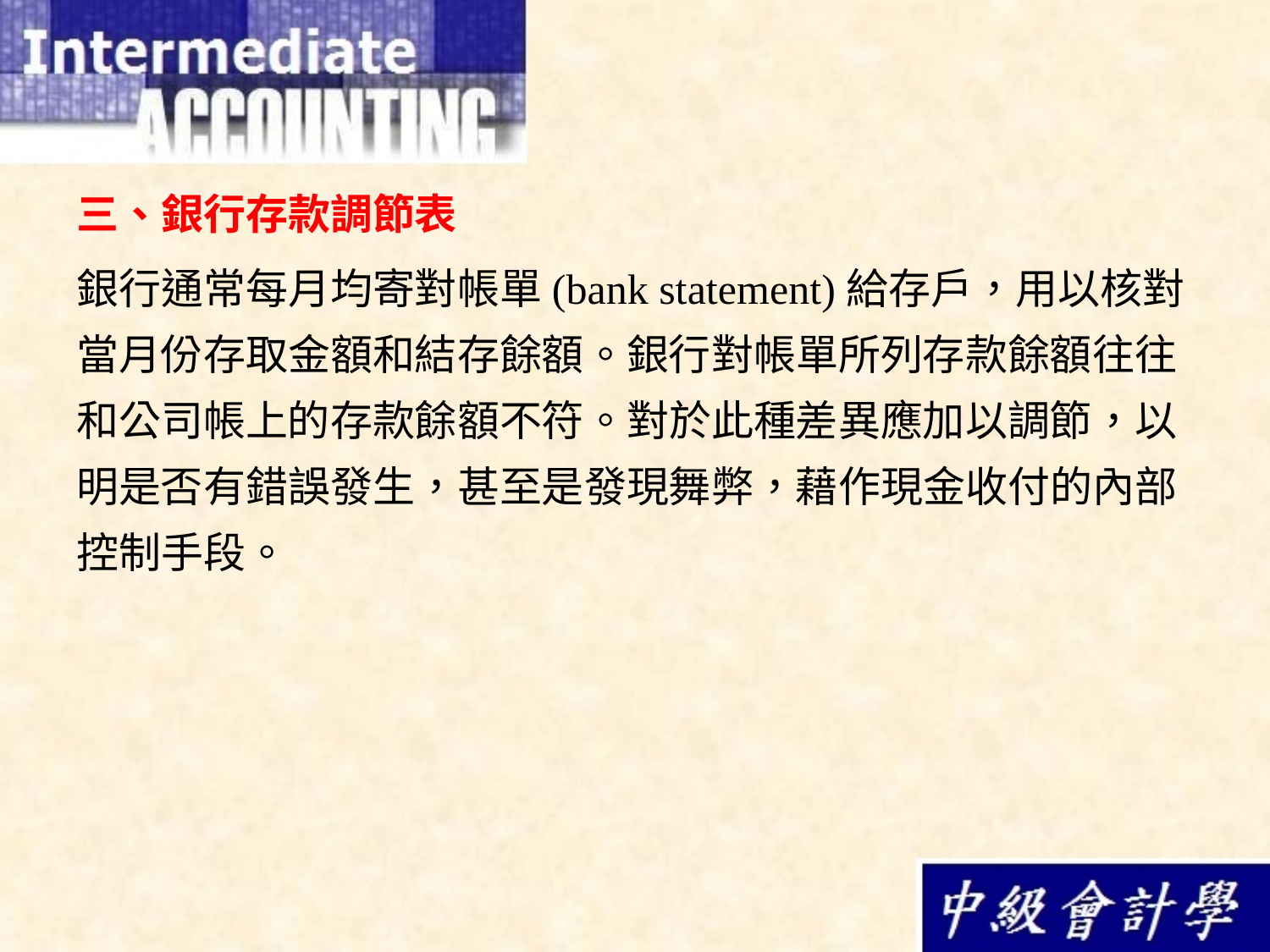

三、銀行存款調節表
銀行通常每月均寄對帳單(bank statement)給存戶，用以核對當月份存取金額和結存餘額。銀行對帳單所列存款餘額往往和公司帳上的存款餘額不符。對於此種差異應加以調節，以明是否有錯誤發生，甚至是發現舞弊，藉作現金收付的內部控制手段。